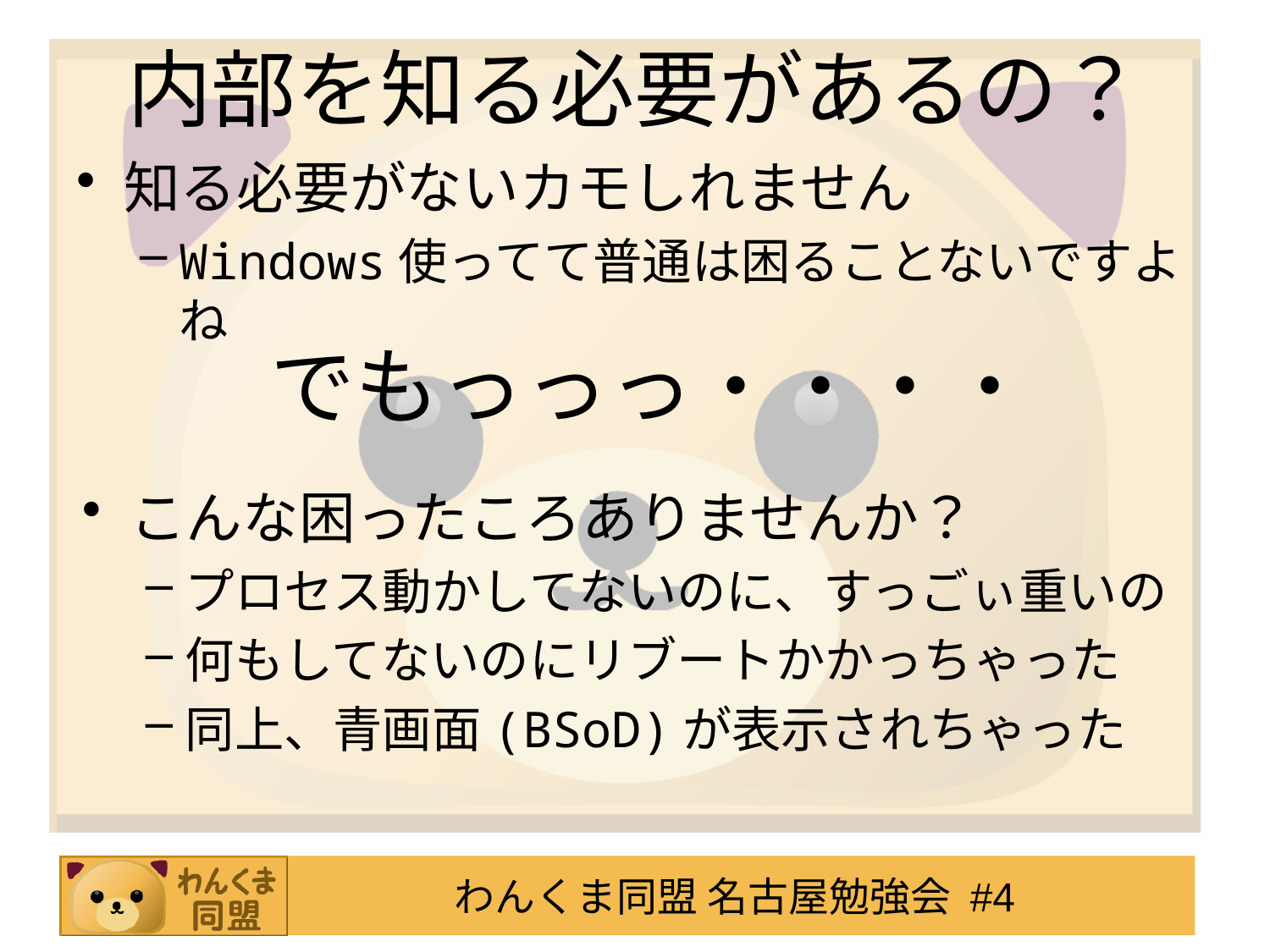

# 内部を知る必要があるの？
知る必要がないカモしれません
Windows使ってて普通は困ることないですよね

でもっっっ・・・・
こんな困ったころありませんか？
プロセス動かしてないのに、すっごぃ重いの
何もしてないのにリブートかかっちゃった
同上、青画面(BSoD)が表示されちゃった